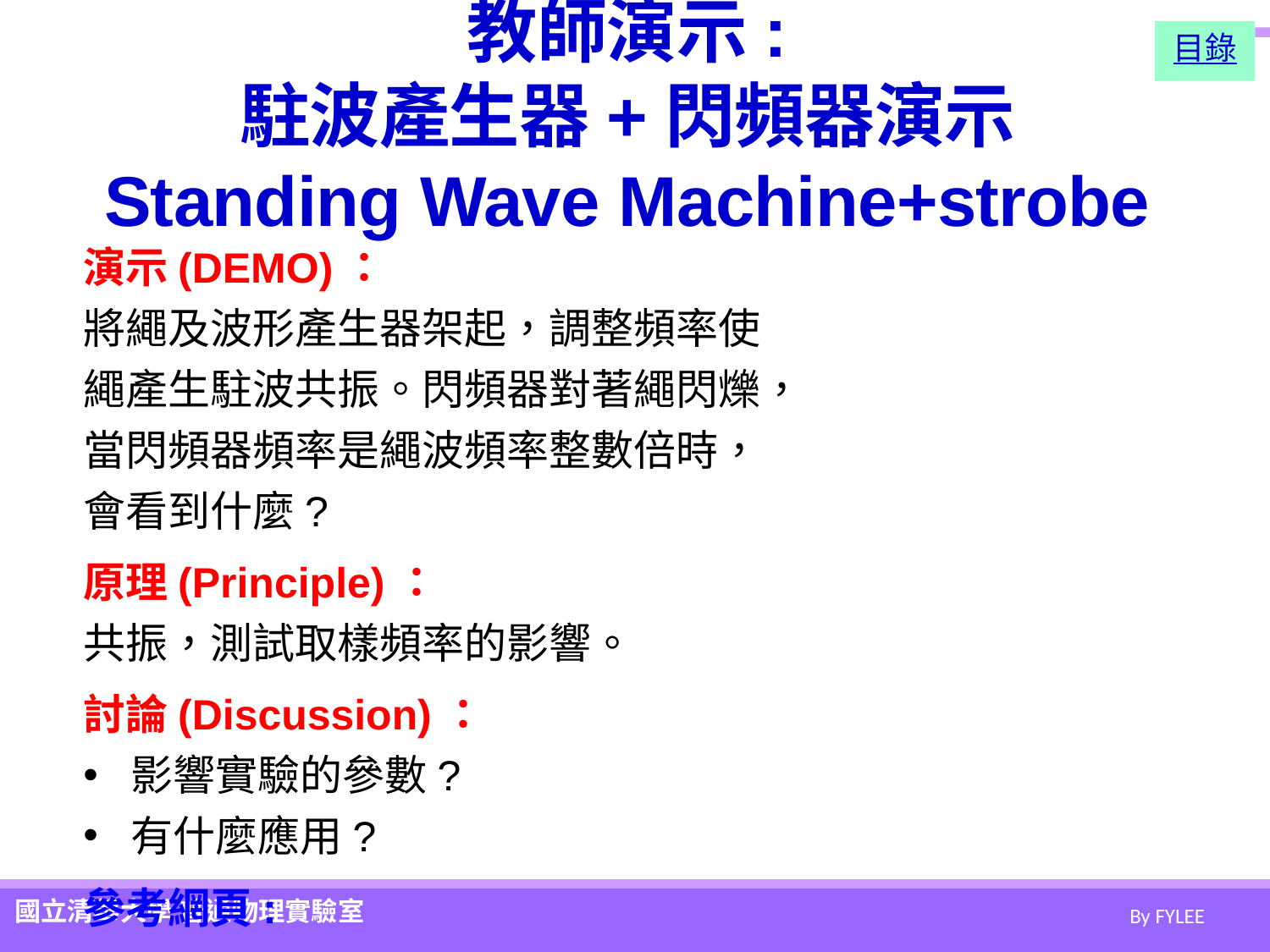

# 教師演示: 駐波產生器+閃頻器演示 Standing Wave Machine+strobe
目錄
演示(DEMO)：
將繩及波形產生器架起，調整頻率使繩產生駐波共振。閃頻器對著繩閃爍，當閃頻器頻率是繩波頻率整數倍時，會看到什麼?
原理(Principle)：
共振，測試取樣頻率的影響。
討論(Discussion)：
影響實驗的參數?
有什麼應用?
參考網頁: